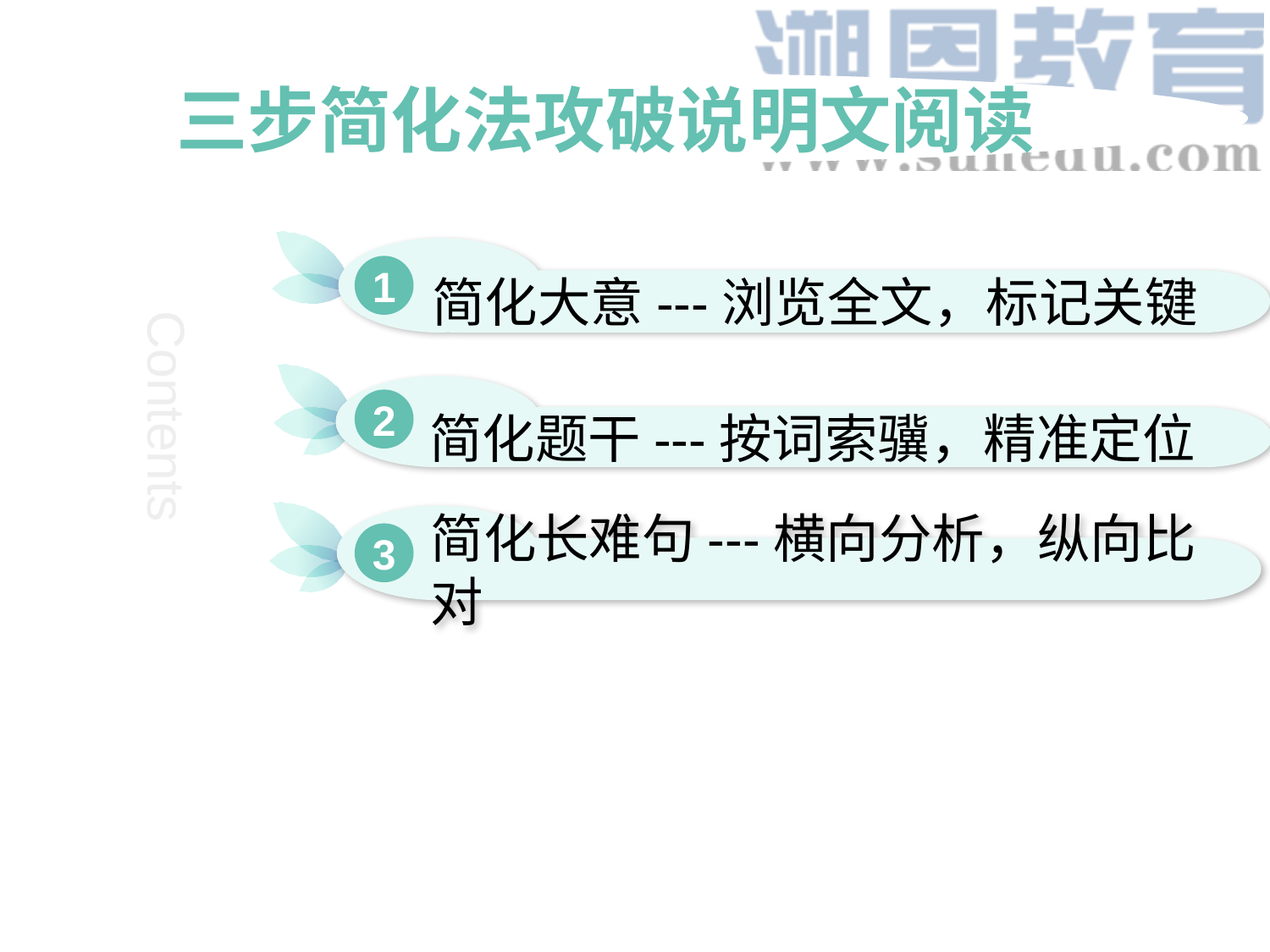

三步简化法攻破说明文阅读
简化大意---浏览全文，标记关键

1
Contents

简化题干---按词索骥，精准定位

2
简化长难句---横向分析，纵向比对

3